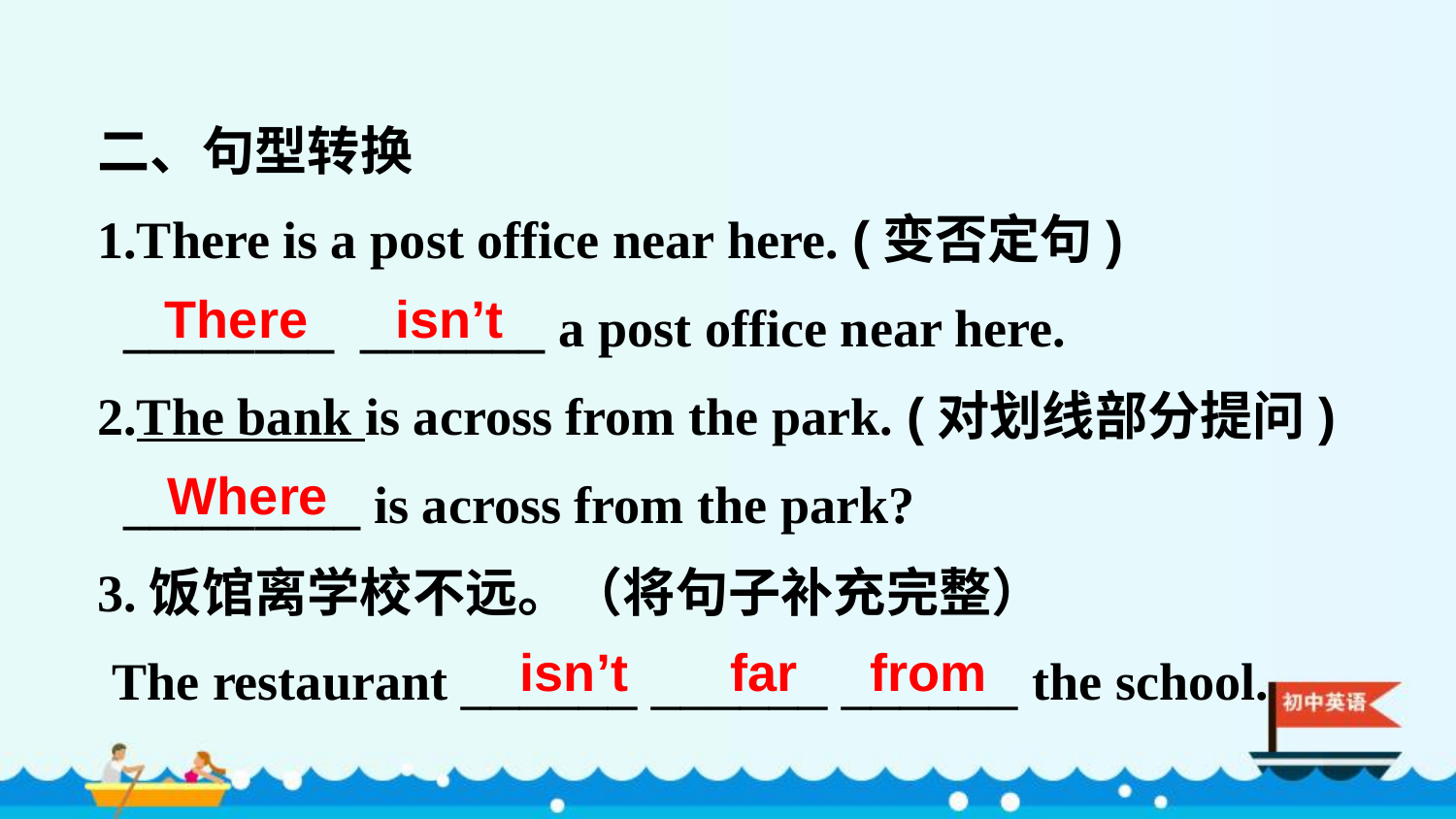

二、句型转换
1.There is a post office near here. (变否定句)
  ________  _______ a post office near here.
2.The bank is across from the park. (对划线部分提问)
  _________ is across from the park?
3.饭馆离学校不远。（将句子补充完整）
 The restaurant ______ ______ ______ the school.
There      isn’t
Where
isn’t       far     from